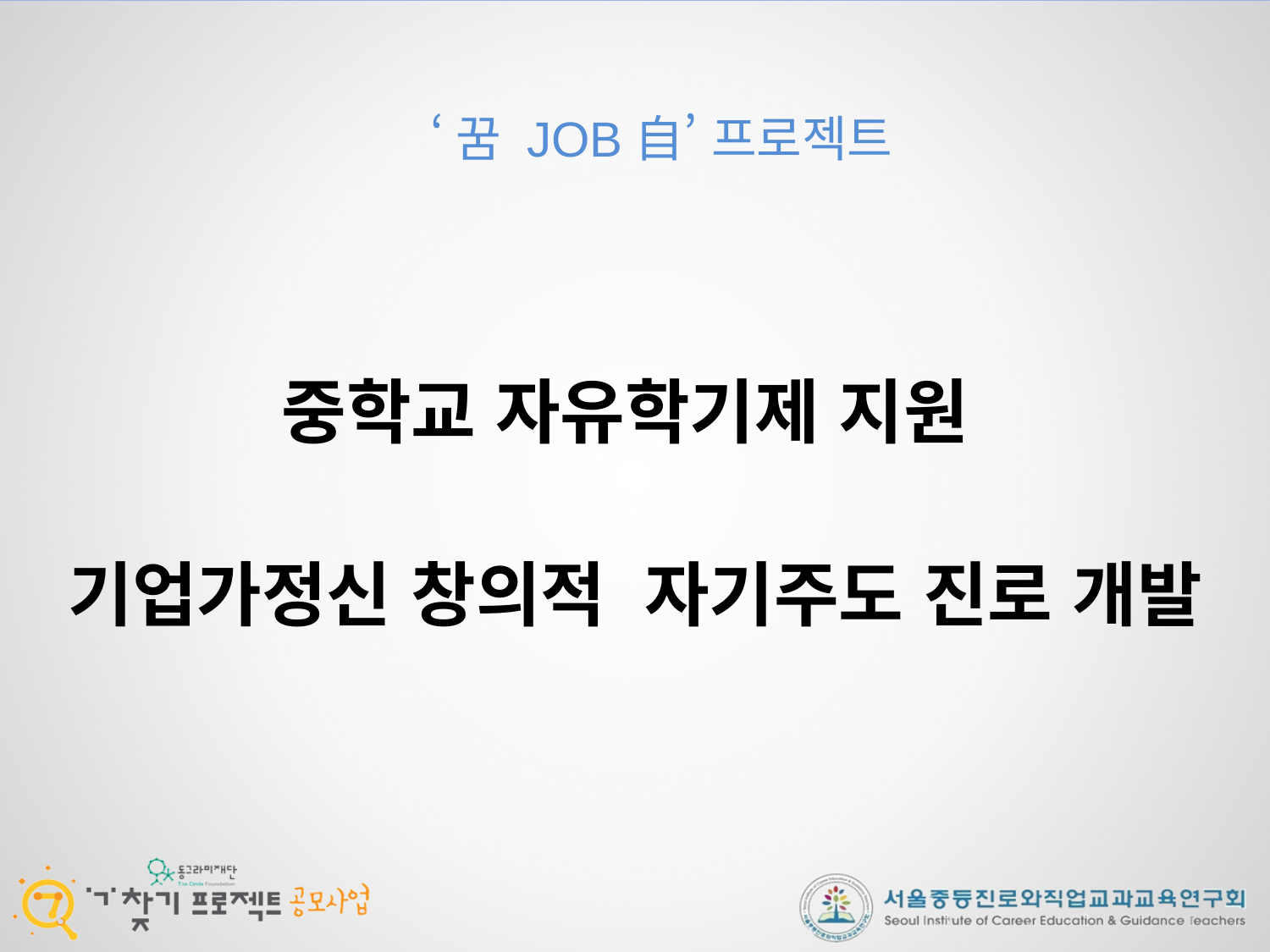

# ‘꿈 JOB自’ 프로젝트
중학교 자유학기제 지원
기업가정신 창의적  자기주도 진로 개발